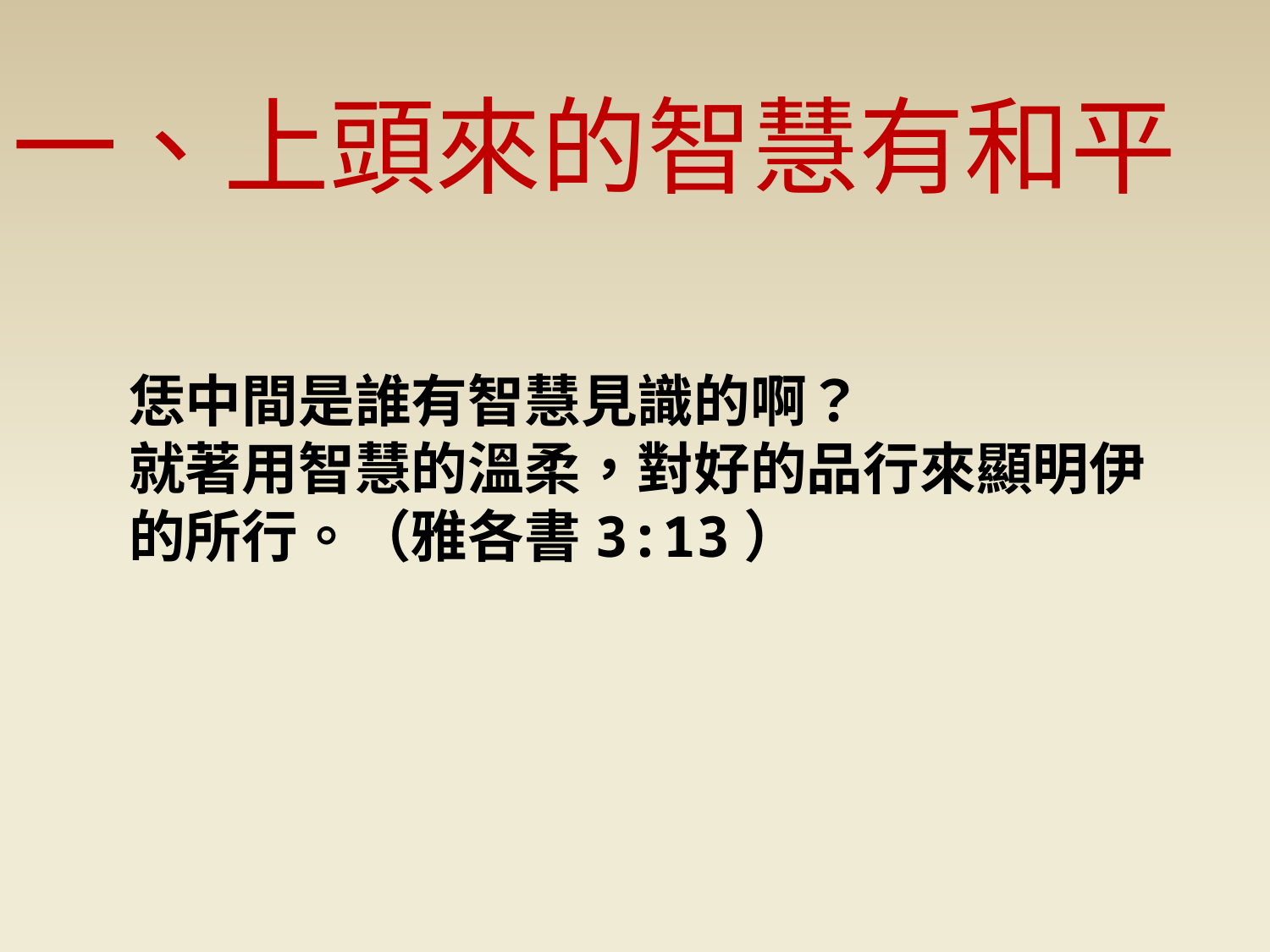

一、上頭來的智慧有和平
恁中間是誰有智慧見識的啊？
就著用智慧的溫柔，對好的品行來顯明伊的所行。（雅各書3:13）